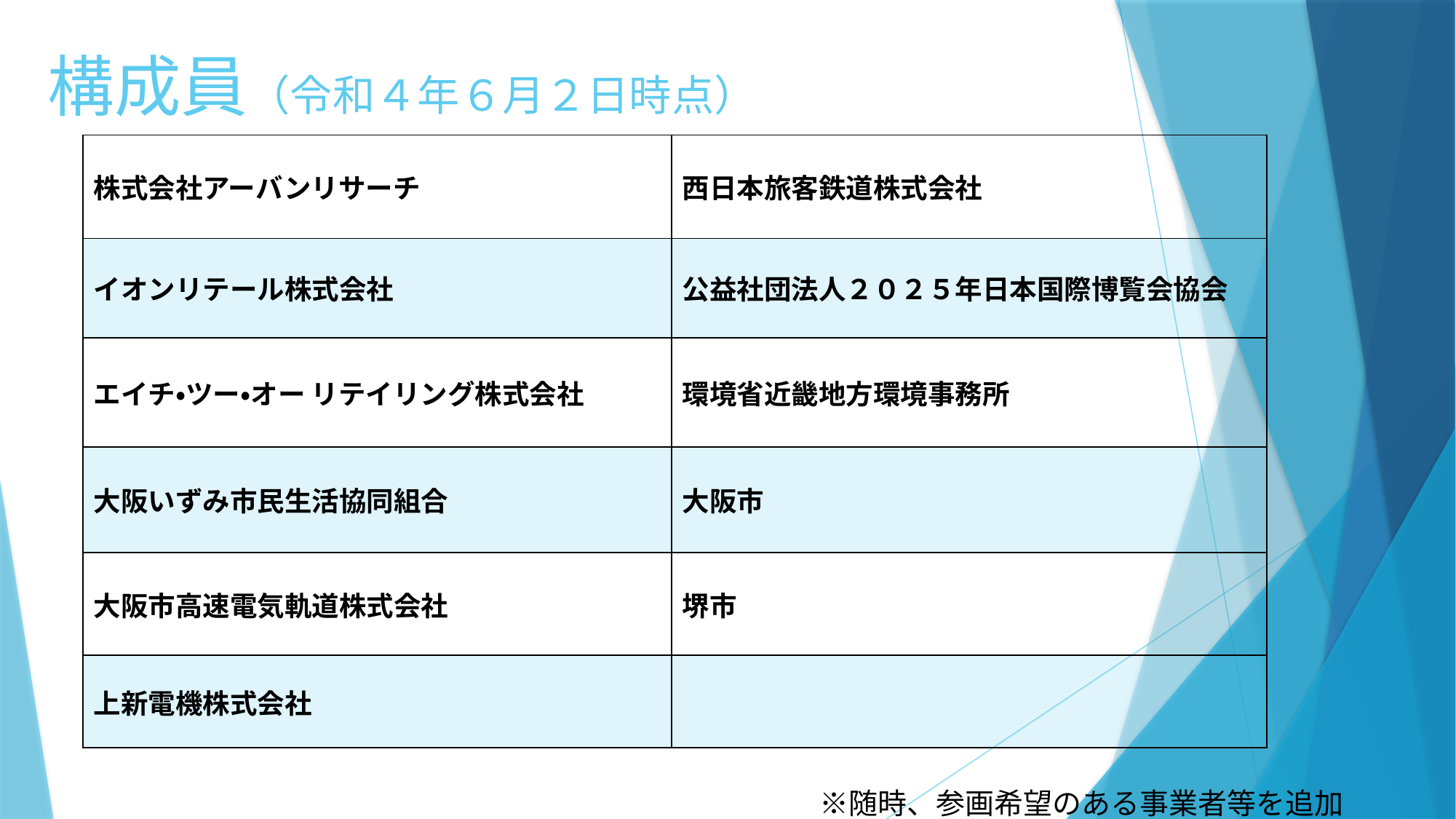

# 構成員（令和４年６月２日時点）
| 株式会社アーバンリサーチ | 西日本旅客鉄道株式会社 |
| --- | --- |
| イオンリテール株式会社 | 公益社団法人２０２５年日本国際博覧会協会 |
| エイチ・ツー・オー リテイリング株式会社 | 環境省近畿地方環境事務所 |
| 大阪いずみ市民生活協同組合 | 大阪市 |
| 大阪市高速電気軌道株式会社 | 堺市 |
| 上新電機株式会社 |  |
　※随時、参画希望のある事業者等を追加